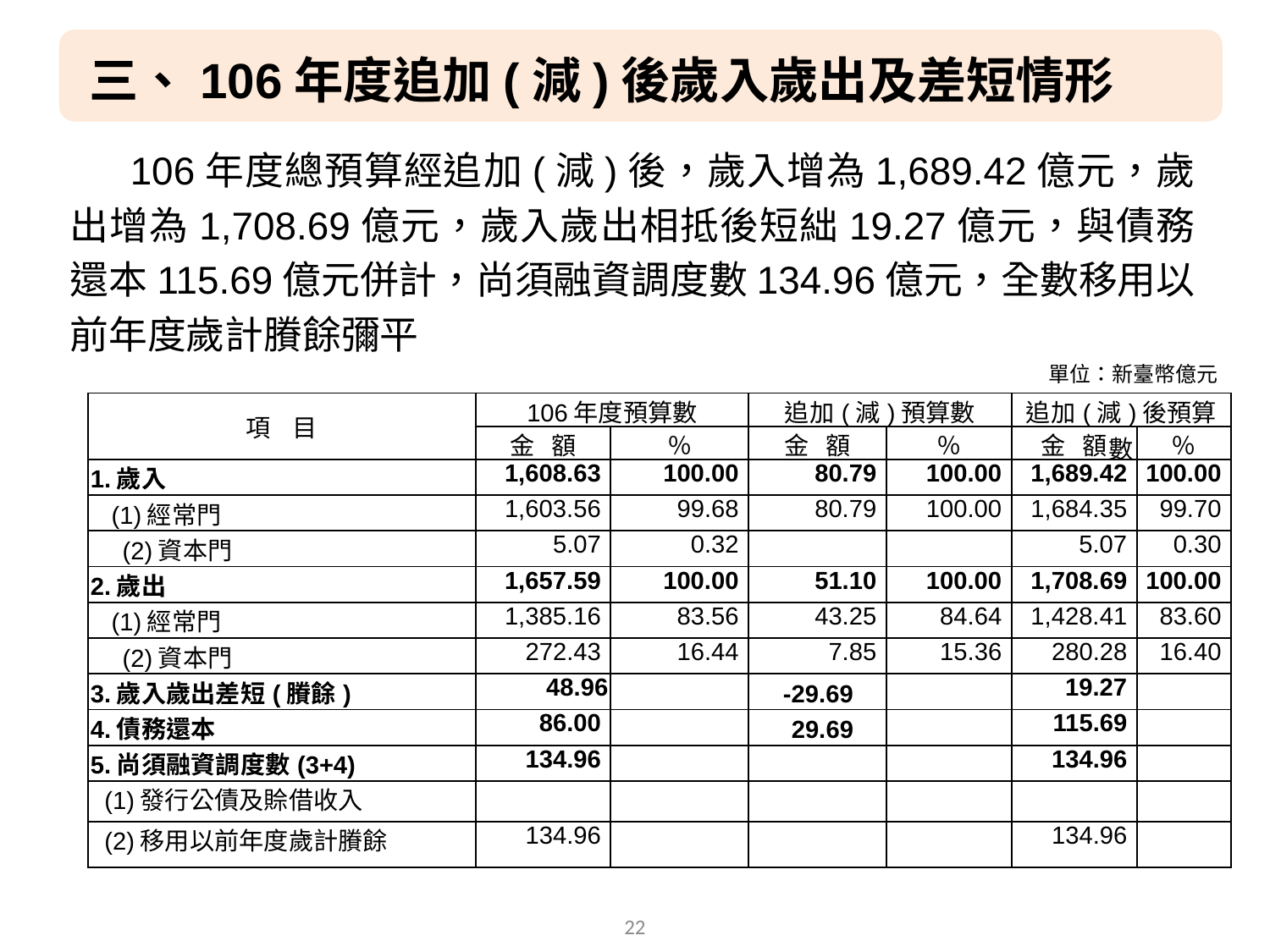

三、106年度追加(減)後歲入歲出及差短情形
106年度總預算經追加(減)後，歲入增為1,689.42億元，歲出增為1,708.69億元，歲入歲出相抵後短絀19.27億元，與債務還本115.69億元併計，尚須融資調度數134.96億元，全數移用以前年度歲計賸餘彌平
單位：新臺幣億元
| 項 目 | 106年度預算數 |  | 追加(減)預算數 |  | 追加(減)後預算數 |  |
| --- | --- | --- | --- | --- | --- | --- |
|  | 金 額 | ％ | 金 額 | ％ | 金 額 | ％ |
| 1.歲入 | 1,608.63 | 100.00 | 80.79 | 100.00 | 1,689.42 | 100.00 |
| (1)經常門 | 1,603.56 | 99.68 | 80.79 | 100.00 | 1,684.35 | 99.70 |
| (2)資本門 | 5.07 | 0.32 |  |  | 5.07 | 0.30 |
| 2.歲出 | 1,657.59 | 100.00 | 51.10 | 100.00 | 1,708.69 | 100.00 |
| (1)經常門 | 1,385.16 | 83.56 | 43.25 | 84.64 | 1,428.41 | 83.60 |
| (2)資本門 | 272.43 | 16.44 | 7.85 | 15.36 | 280.28 | 16.40 |
| 3.歲入歲出差短(賸餘) | 48.96 |  | -29.69 |  | 19.27 |  |
| 4.債務還本 | 86.00 |  | 29.69 |  | 115.69 |  |
| 5.尚須融資調度數(3+4) | 134.96 |  |  |  | 134.96 |  |
| (1)發行公債及賒借收入 |  |  |  |  |  |  |
| (2)移用以前年度歲計賸餘 | 134.96 |  |  |  | 134.96 |  |
22